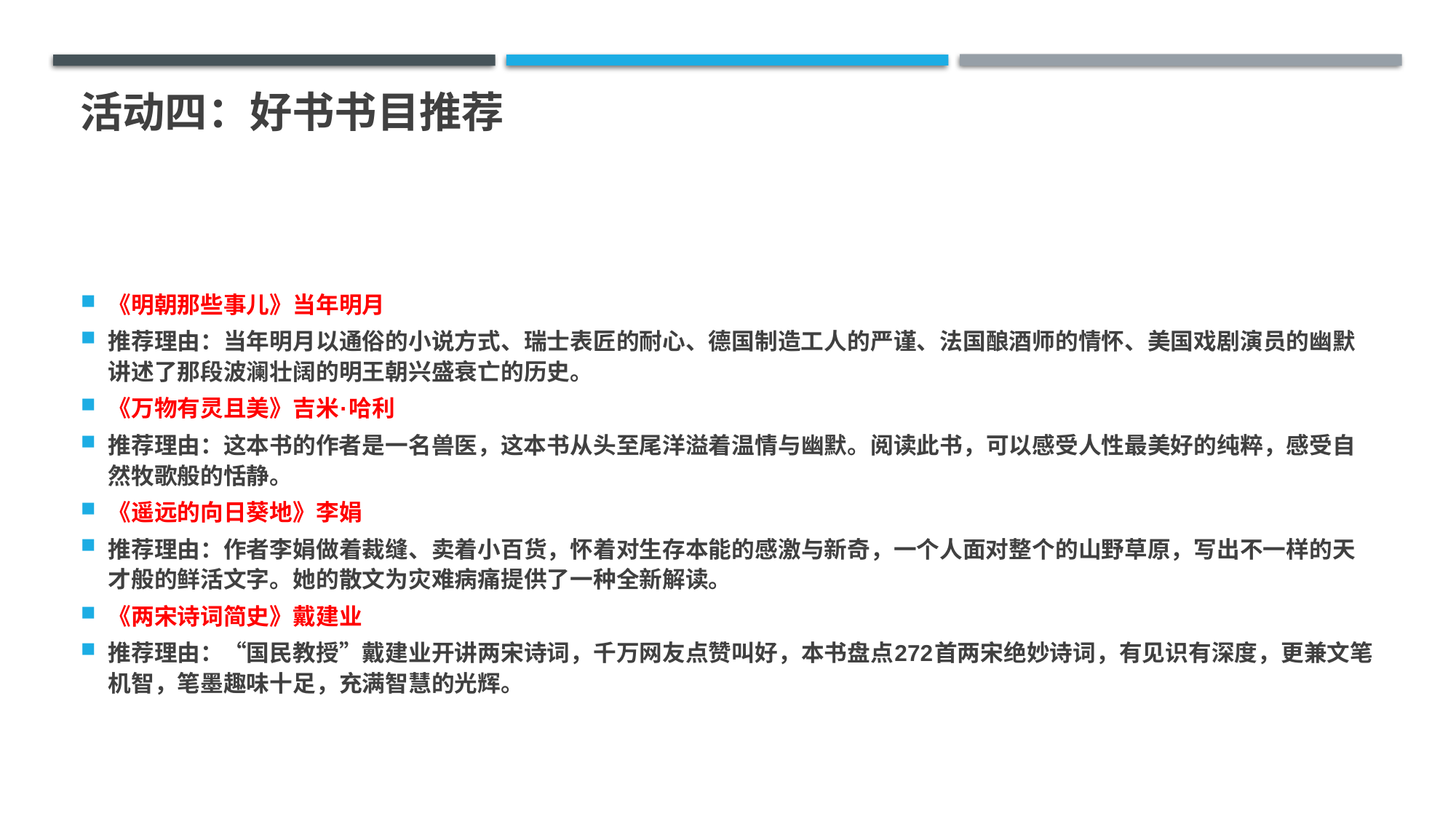

# 活动四：好书书目推荐
《明朝那些事儿》当年明月
推荐理由：当年明月以通俗的小说方式、瑞士表匠的耐心、德国制造工人的严谨、法国酿酒师的情怀、美国戏剧演员的幽默讲述了那段波澜壮阔的明王朝兴盛衰亡的历史。
《万物有灵且美》吉米·哈利
推荐理由：这本书的作者是一名兽医，这本书从头至尾洋溢着温情与幽默。阅读此书，可以感受人性最美好的纯粹，感受自然牧歌般的恬静。
《遥远的向日葵地》李娟
推荐理由：作者李娟做着裁缝、卖着小百货，怀着对生存本能的感激与新奇，一个人面对整个的山野草原，写出不一样的天才般的鲜活文字。她的散文为灾难病痛提供了一种全新解读。
《两宋诗词简史》戴建业
推荐理由：“国民教授”戴建业开讲两宋诗词，千万网友点赞叫好，本书盘点272首两宋绝妙诗词，有见识有深度，更兼文笔机智，笔墨趣味十足，充满智慧的光辉。